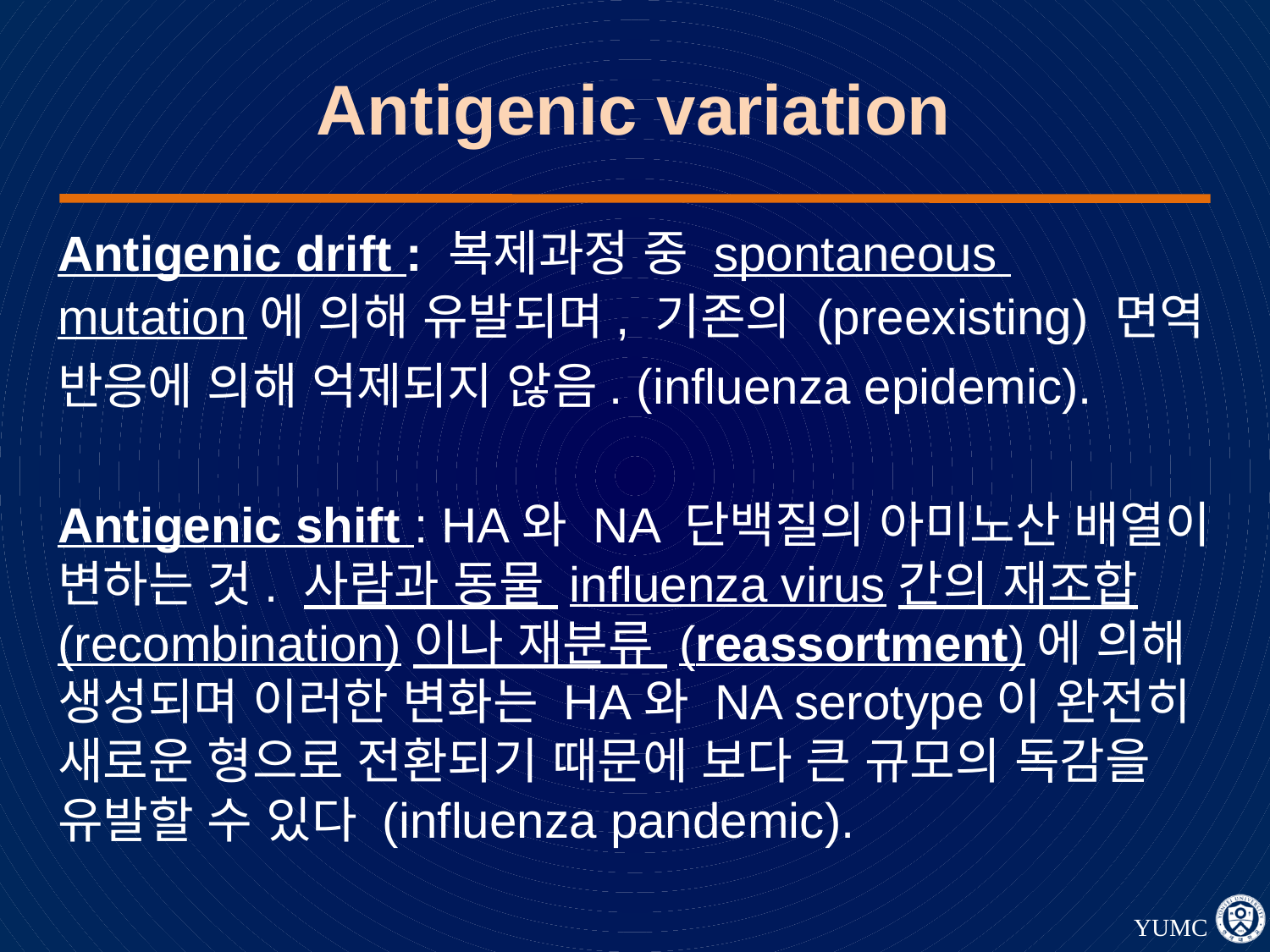

# Antigenic variation
Antigenic drift : 복제과정 중 spontaneous
mutation에 의해 유발되며, 기존의 (preexisting) 면역
반응에 의해 억제되지 않음. (influenza epidemic).

Antigenic shift : HA와 NA 단백질의 아미노산 배열이 변하는 것. 사람과 동물 influenza virus간의 재조합 (recombination)이나 재분류 (reassortment)에 의해 생성되며 이러한 변화는 HA와 NA serotype이 완전히 새로운 형으로 전환되기 때문에 보다 큰 규모의 독감을 유발할 수 있다 (influenza pandemic).